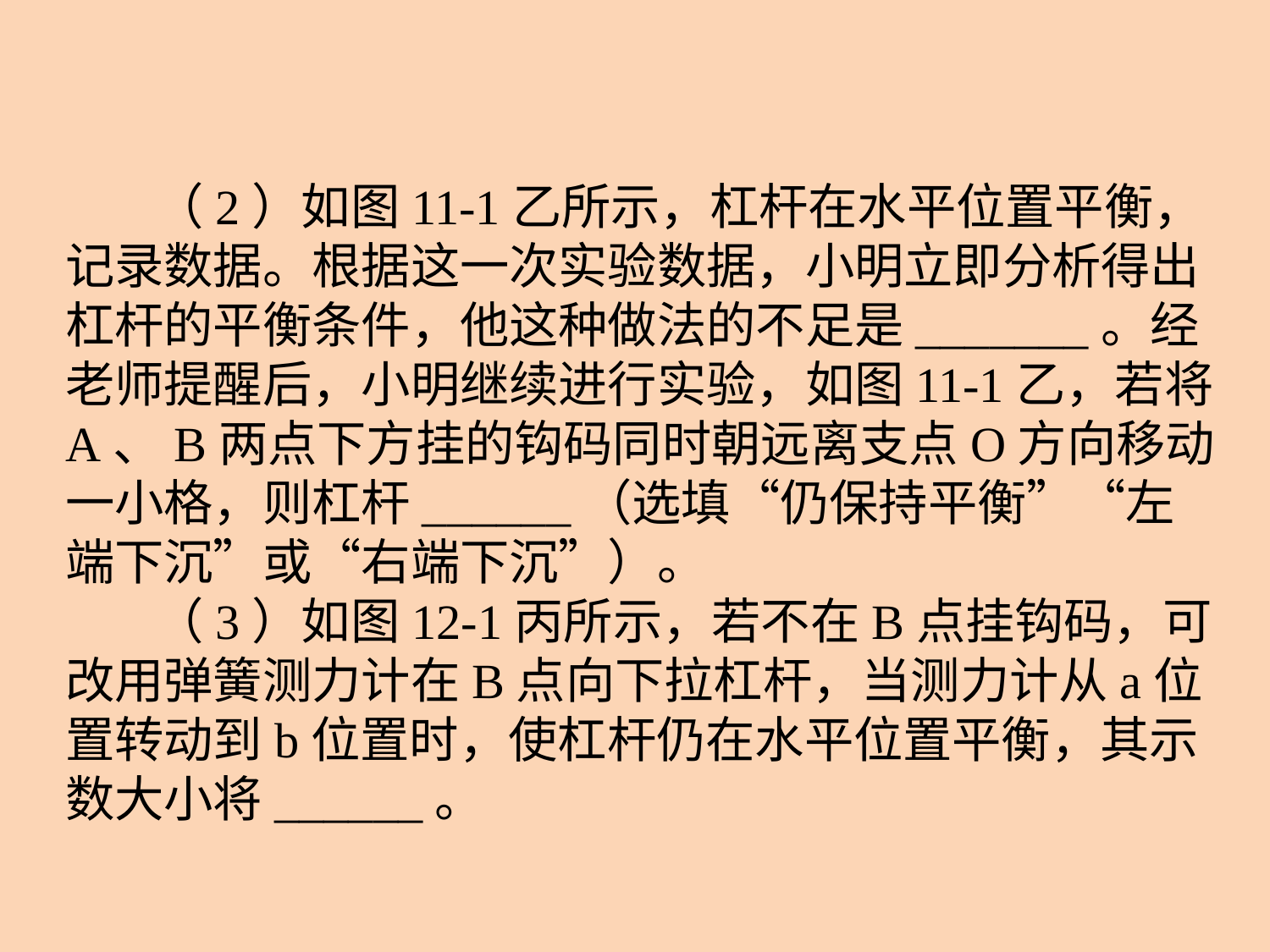

（2）如图11-1乙所示，杠杆在水平位置平衡，记录数据。根据这一次实验数据，小明立即分析得出杠杆的平衡条件，他这种做法的不足是_______。经老师提醒后，小明继续进行实验，如图11-1乙，若将A、B两点下方挂的钩码同时朝远离支点O方向移动一小格，则杠杆______（选填“仍保持平衡”“左端下沉”或“右端下沉”）。
       （3）如图12-1丙所示，若不在B点挂钩码，可改用弹簧测力计在B点向下拉杠杆，当测力计从a位置转动到b位置时，使杠杆仍在水平位置平衡，其示数大小将______。